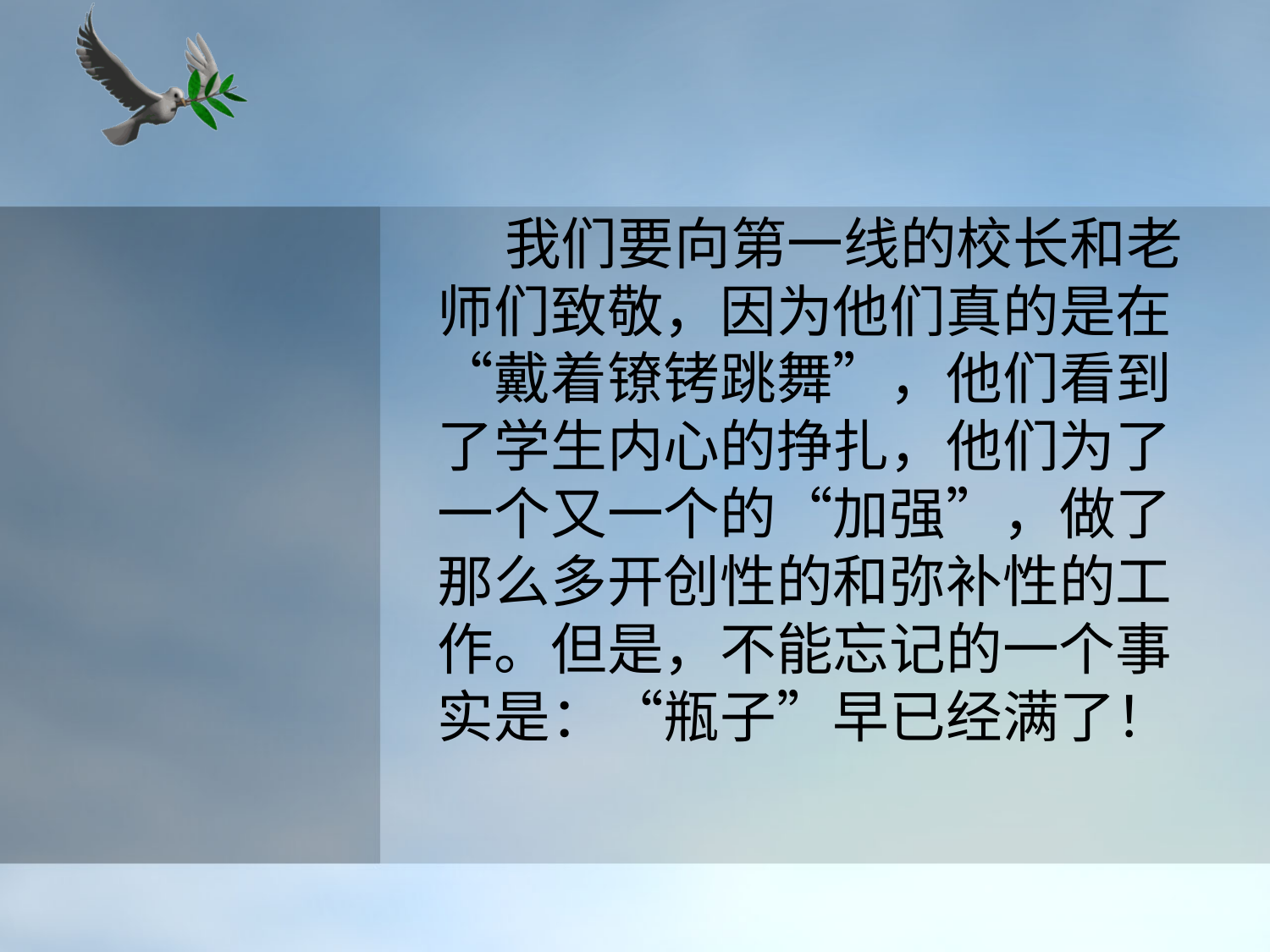

# 我们要向第一线的校长和老师们致敬，因为他们真的是在“戴着镣铐跳舞”，他们看到了学生内心的挣扎，他们为了一个又一个的“加强”，做了那么多开创性的和弥补性的工作。但是，不能忘记的一个事实是：“瓶子”早已经满了！